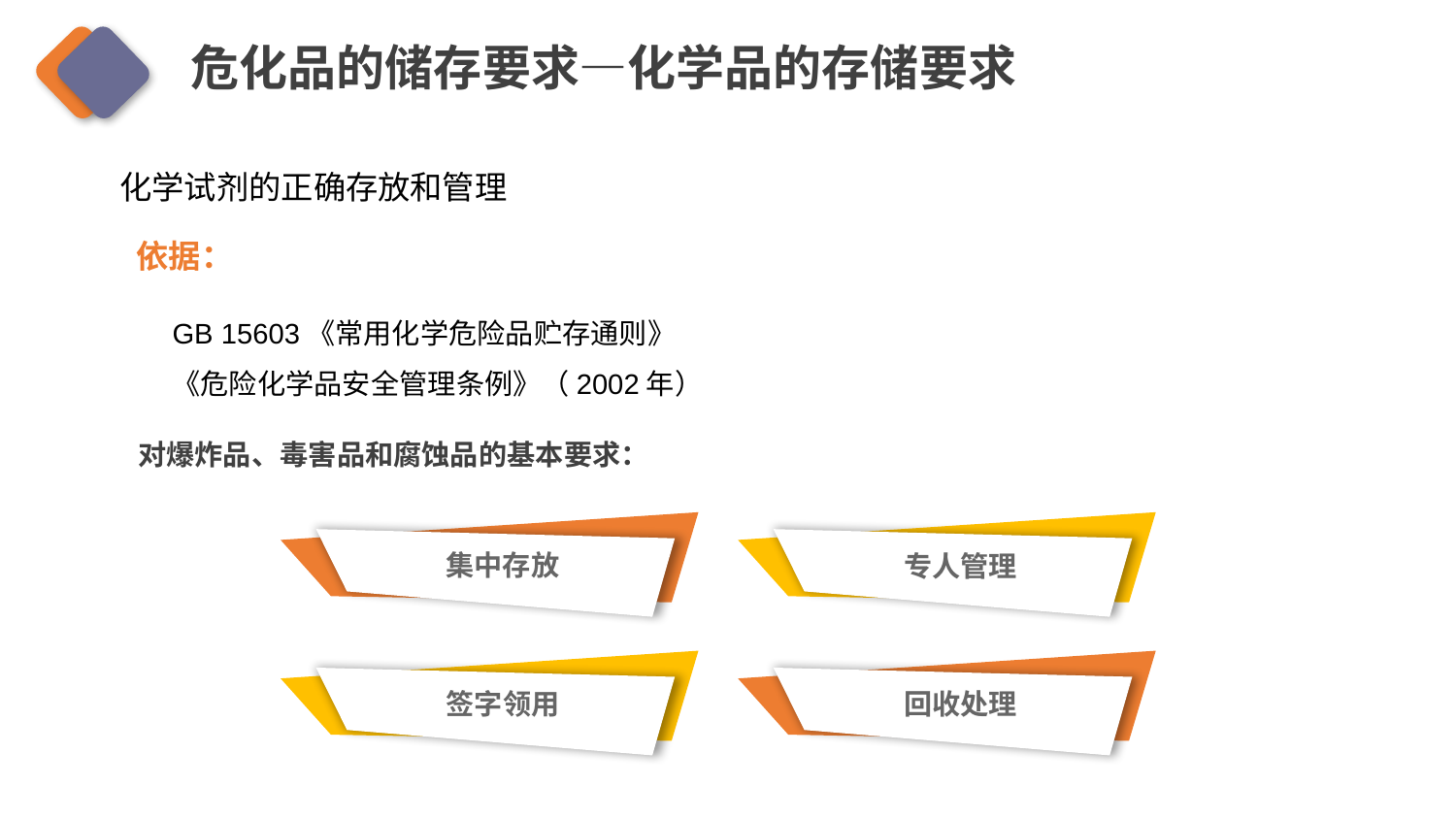

危化品的储存要求—化学品的存储要求
化学试剂的正确存放和管理
依据：
GB 15603《常用化学危险品贮存通则》
《危险化学品安全管理条例》（2002年）
对爆炸品、毒害品和腐蚀品的基本要求：

集中存放
专人管理

签字领用
回收处理